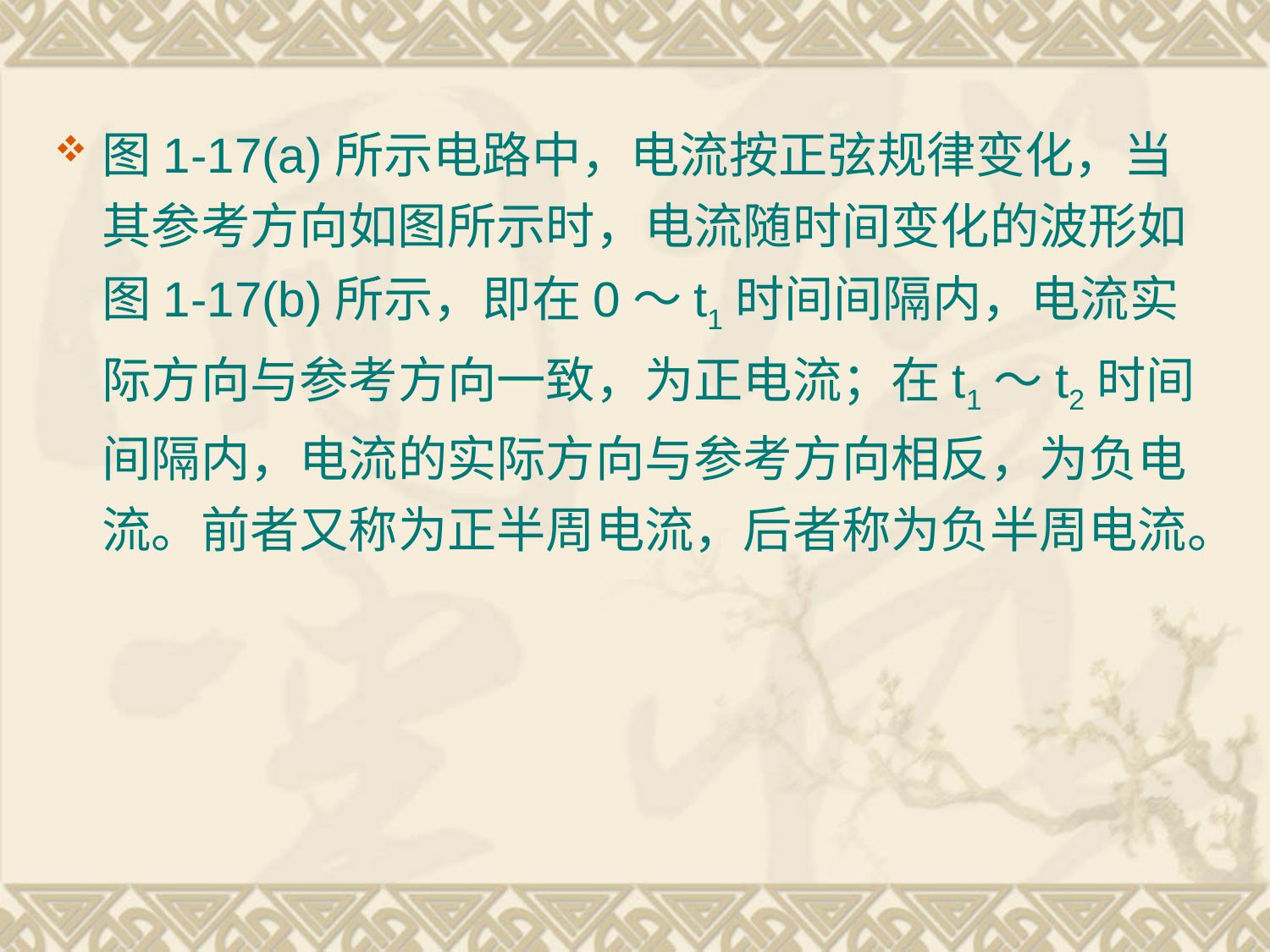

图1-17(a)所示电路中，电流按正弦规律变化，当其参考方向如图所示时，电流随时间变化的波形如图1-17(b)所示，即在0～t1时间间隔内，电流实际方向与参考方向一致，为正电流；在t1～t2时间间隔内，电流的实际方向与参考方向相反，为负电流。前者又称为正半周电流，后者称为负半周电流。